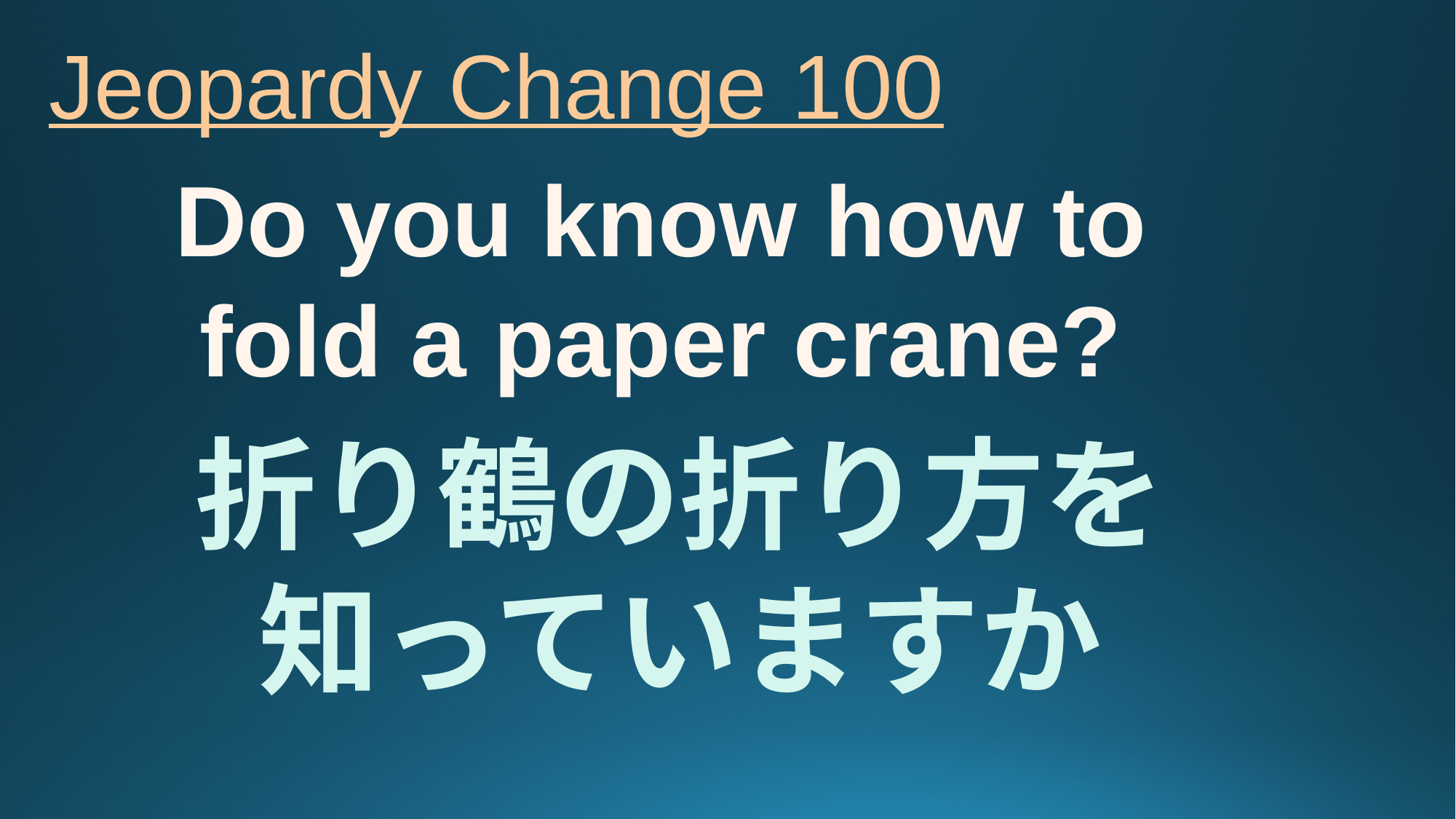

# Jeopardy Change 100
Do you know how to fold a paper crane?
折り鶴の折り方を知っていますか